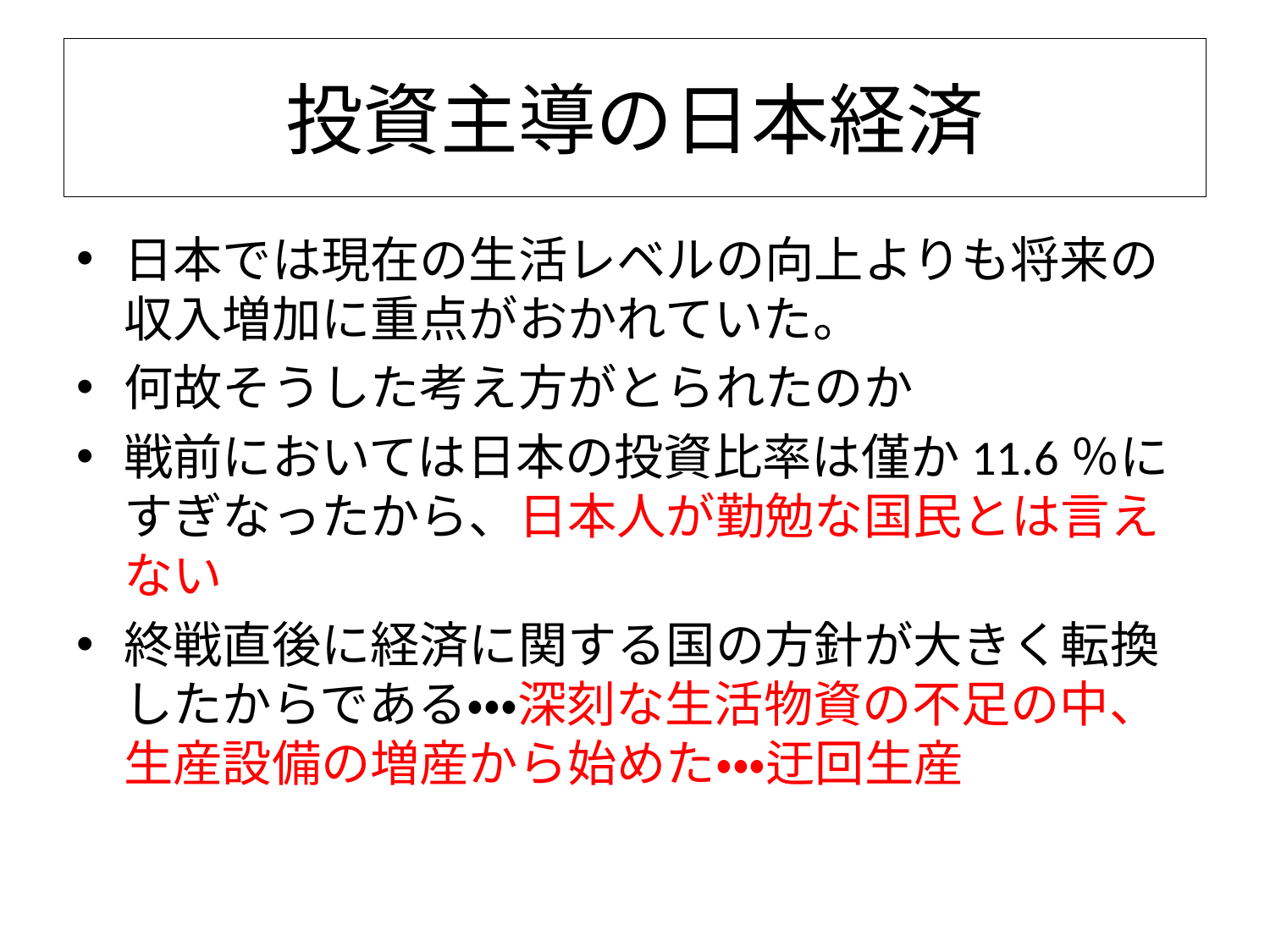

# 投資主導の日本経済
日本では現在の生活レベルの向上よりも将来の収入増加に重点がおかれていた。
何故そうした考え方がとられたのか
戦前においては日本の投資比率は僅か11.6％にすぎなったから、日本人が勤勉な国民とは言えない
終戦直後に経済に関する国の方針が大きく転換したからである・・・深刻な生活物資の不足の中、生産設備の増産から始めた・・・迂回生産